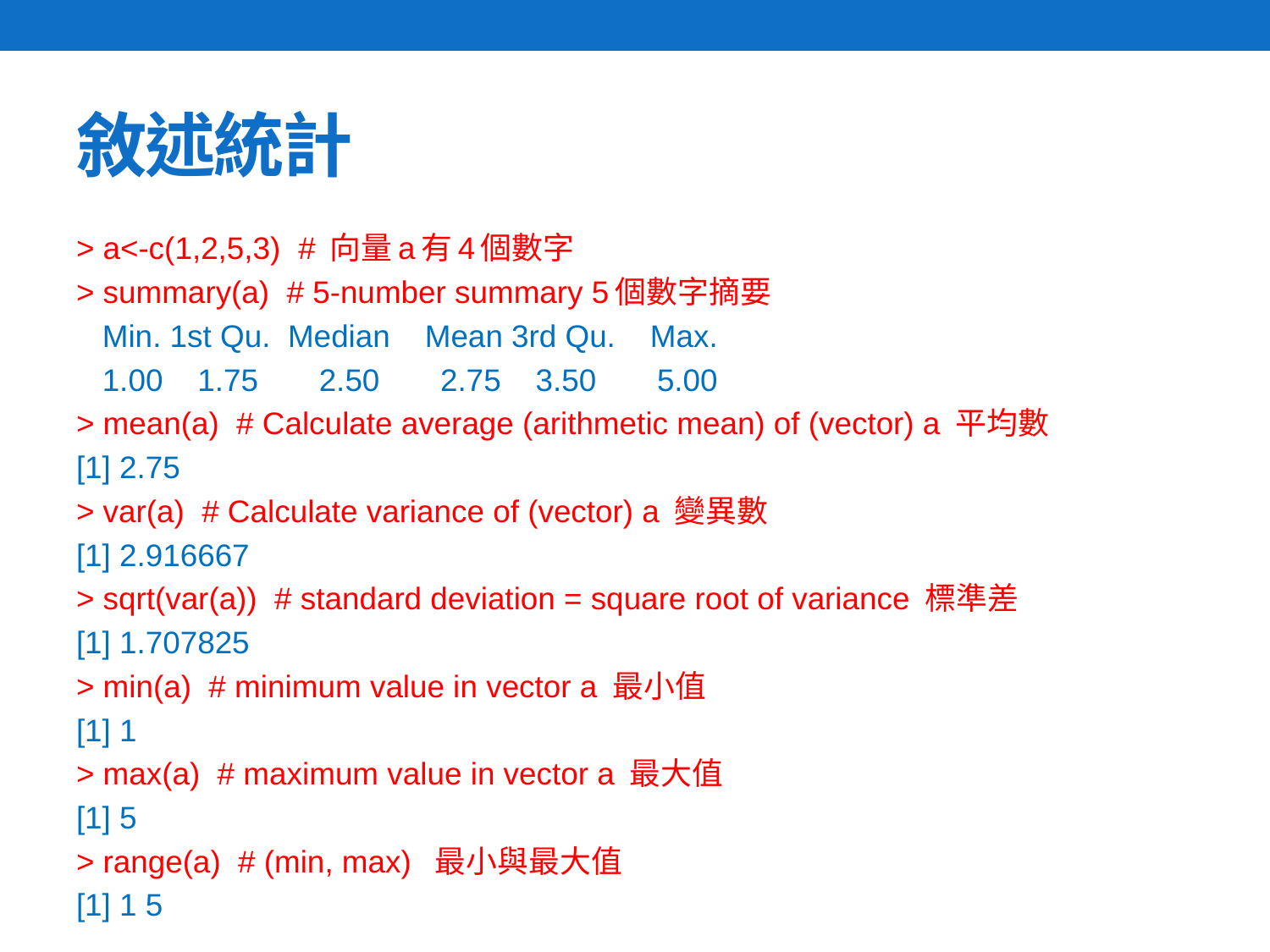

# 敘述統計
> a<-c(1,2,5,3)  # 向量a有4個數字
> summary(a)  # 5-number summary 5個數字摘要
   Min. 1st Qu.  Median    Mean 3rd Qu.    Max.
   1.00    1.75       2.50       2.75    3.50       5.00
> mean(a)  # Calculate average (arithmetic mean) of (vector) a 平均數
[1] 2.75
> var(a)  # Calculate variance of (vector) a 變異數
[1] 2.916667
> sqrt(var(a))  # standard deviation = square root of variance 標準差
[1] 1.707825
> min(a)  # minimum value in vector a 最小值
[1] 1
> max(a)  # maximum value in vector a 最大值
[1] 5
> range(a)  # (min, max)  最小與最大值
[1] 1 5